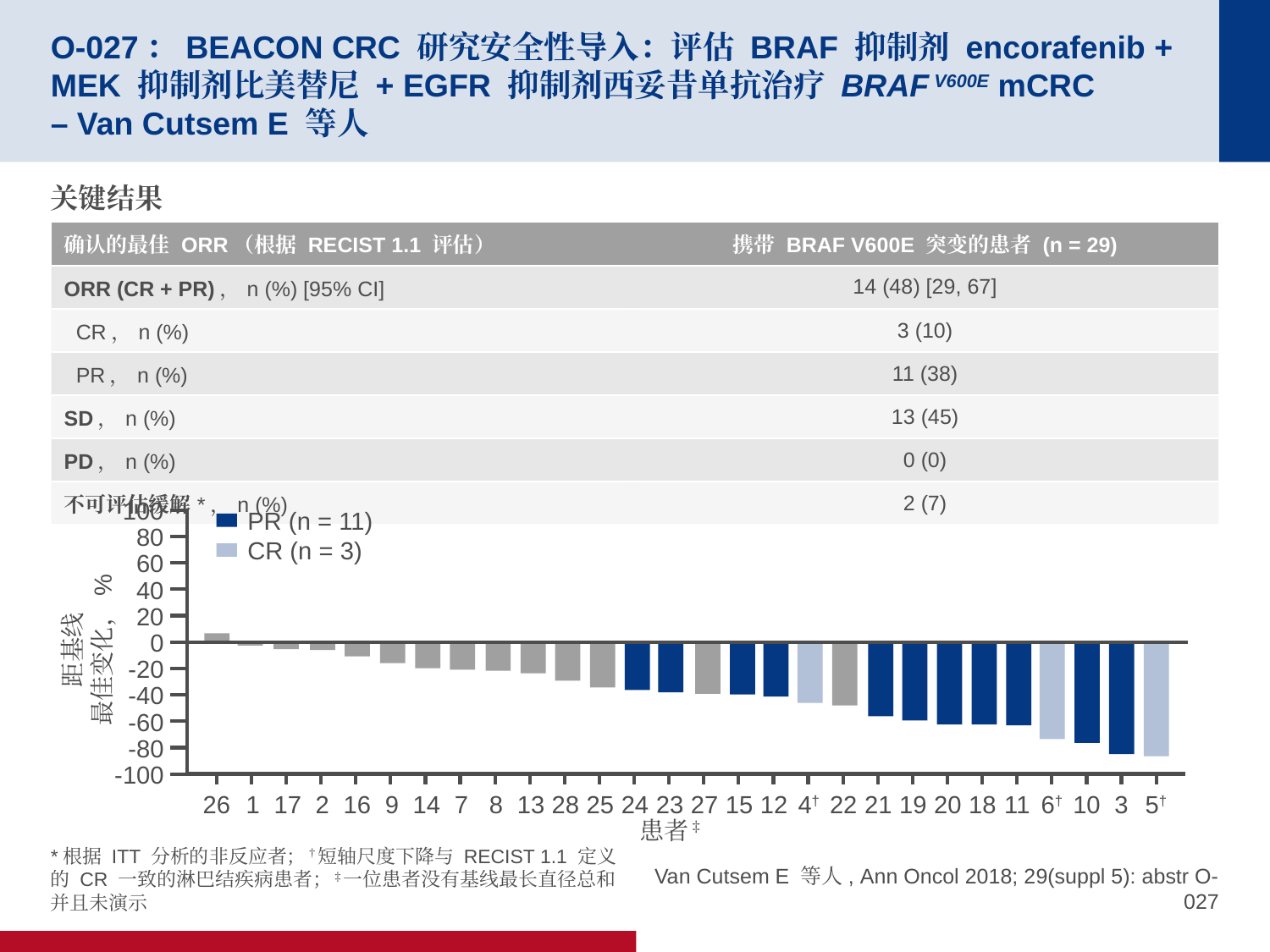

# O-027：BEACON CRC 研究安全性导入：评估 BRAF 抑制剂 encorafenib + MEK 抑制剂比美替尼 + EGFR 抑制剂西妥昔单抗治疗 BRAF V600E mCRC – Van Cutsem E 等人
关键结果
| 确认的最佳 ORR（根据 RECIST 1.1 评估） | 携带 BRAF V600E 突变的患者 (n = 29) |
| --- | --- |
| ORR (CR + PR)，n (%) [95% CI] | 14 (48) [29, 67] |
| CR，n (%) | 3 (10) |
| PR，n (%) | 11 (38) |
| SD，n (%) | 13 (45) |
| PD，n (%) | 0 (0) |
| 不可评估缓解\*，n (%) | 2 (7) |
100
PR (n = 11)
CR (n = 3)

80
60

40
20
0
距基线
最佳变化，%

-20
-40
-60
-80
-100
26
1
17
2
16
9
14
7
8
13
28
25
24
23
27
15
12
4†
22
21
19
20
18
11
6†
10
3
5†
患者‡
*根据 ITT 分析的非反应者；†短轴尺度下降与 RECIST 1.1 定义的 CR 一致的淋巴结疾病患者；‡一位患者没有基线最长直径总和并且未演示
Van Cutsem E 等人, Ann Oncol 2018; 29(suppl 5): abstr O-027